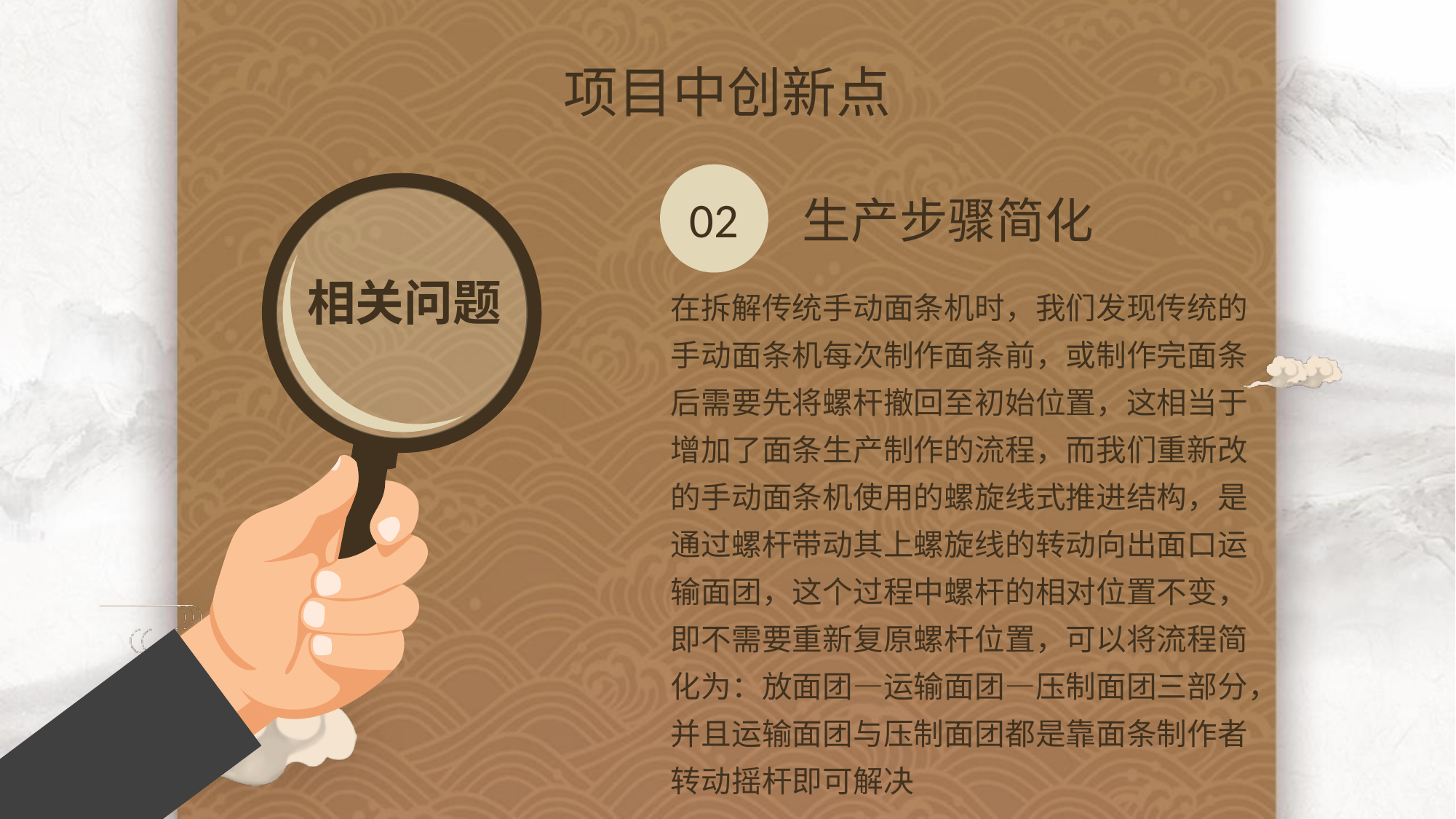

项目中创新点
02
生产步骤简化
在拆解传统手动面条机时，我们发现传统的手动面条机每次制作面条前，或制作完面条后需要先将螺杆撤回至初始位置，这相当于增加了面条生产制作的流程，而我们重新改的手动面条机使用的螺旋线式推进结构，是通过螺杆带动其上螺旋线的转动向出面口运输面团，这个过程中螺杆的相对位置不变，即不需要重新复原螺杆位置，可以将流程简化为：放面团—运输面团—压制面团三部分，并且运输面团与压制面团都是靠面条制作者转动摇杆即可解决

相关问题